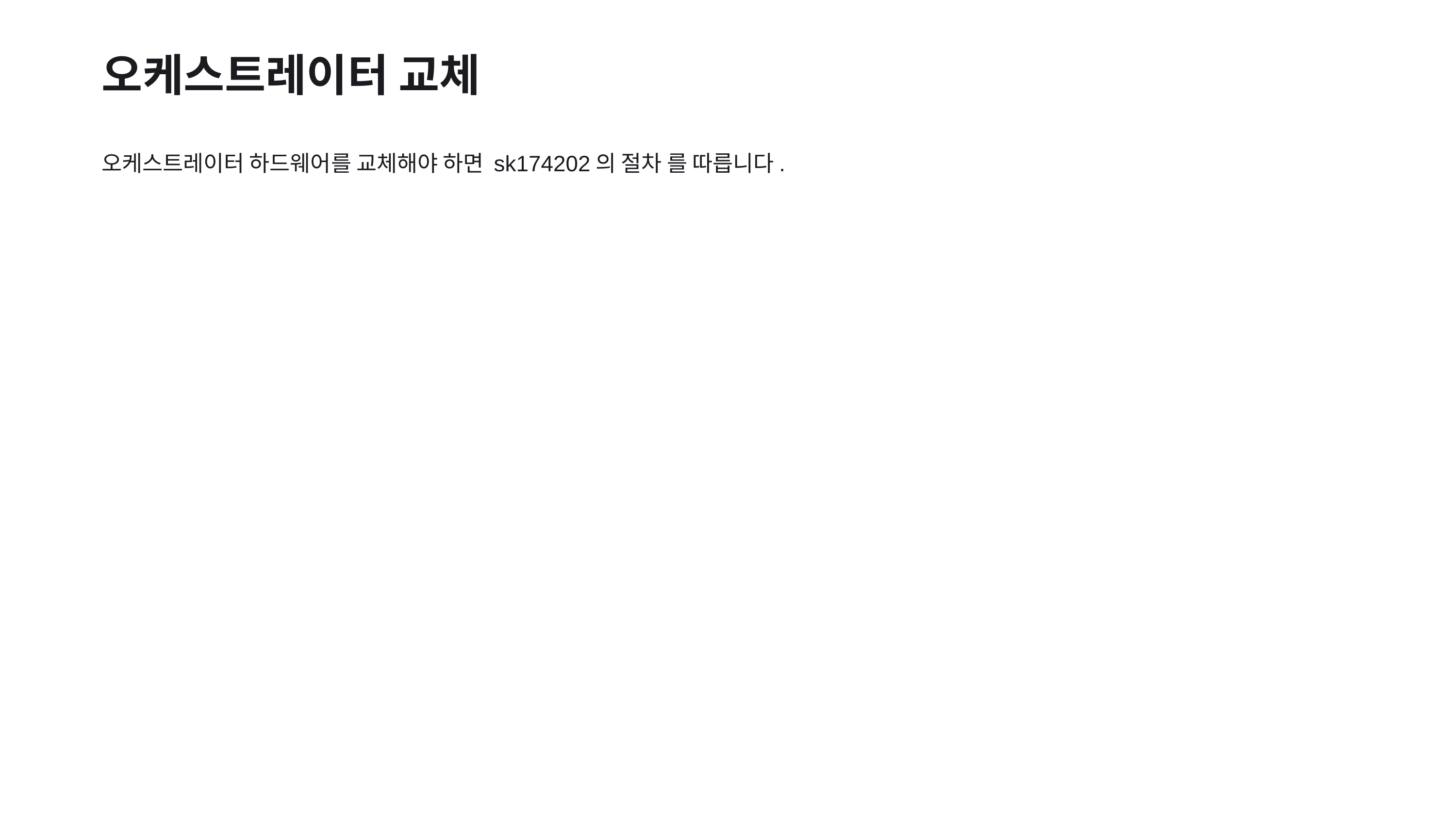

오케스트레이터 교체
오케스트레이터 하드웨어를 교체해야 하면 sk174202의 절차 를 따릅니다.